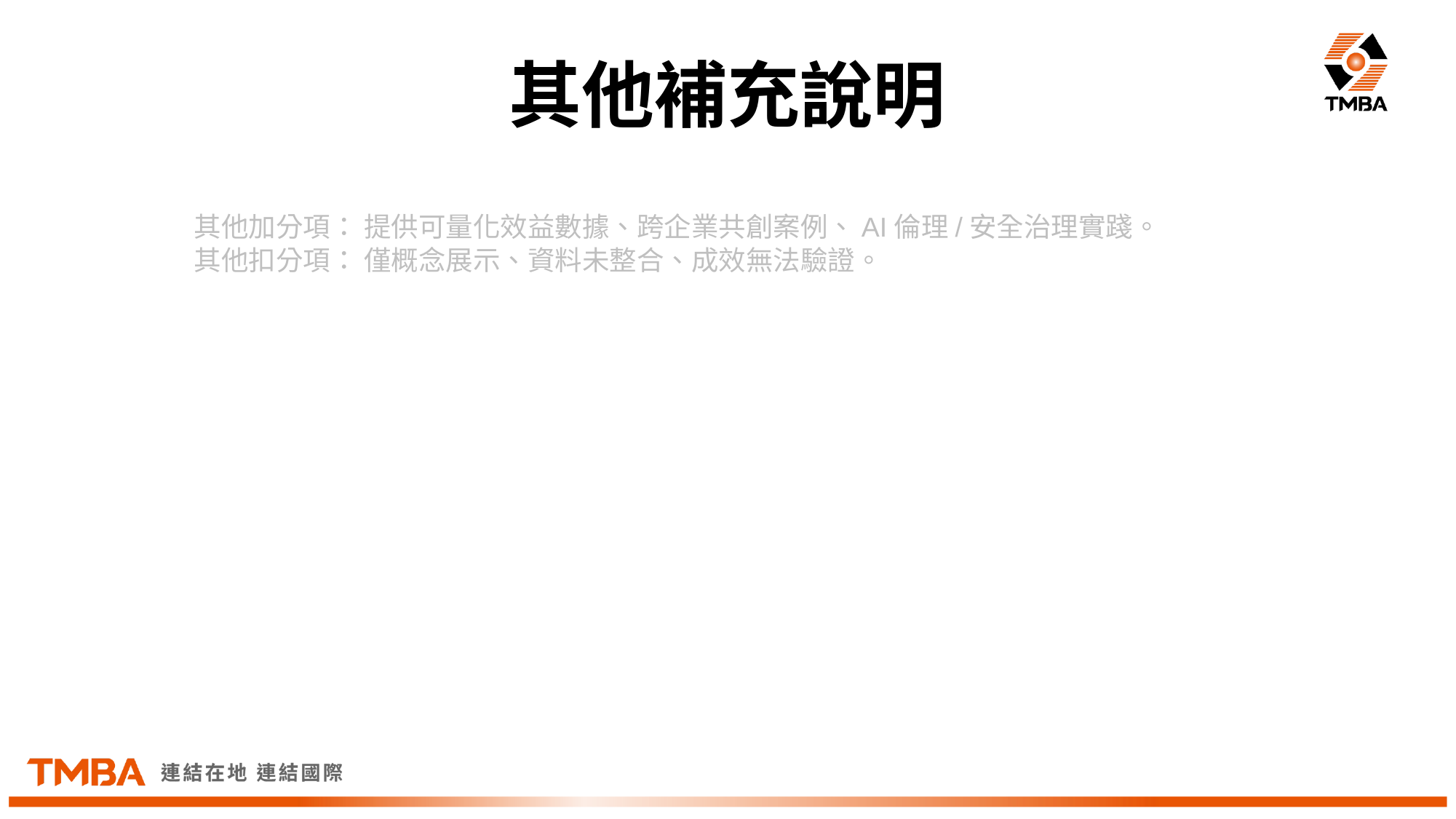

其他補充說明
其他加分項： 提供可量化效益數據、跨企業共創案例、AI倫理/安全治理實踐。
其他扣分項： 僅概念展示、資料未整合、成效無法驗證。